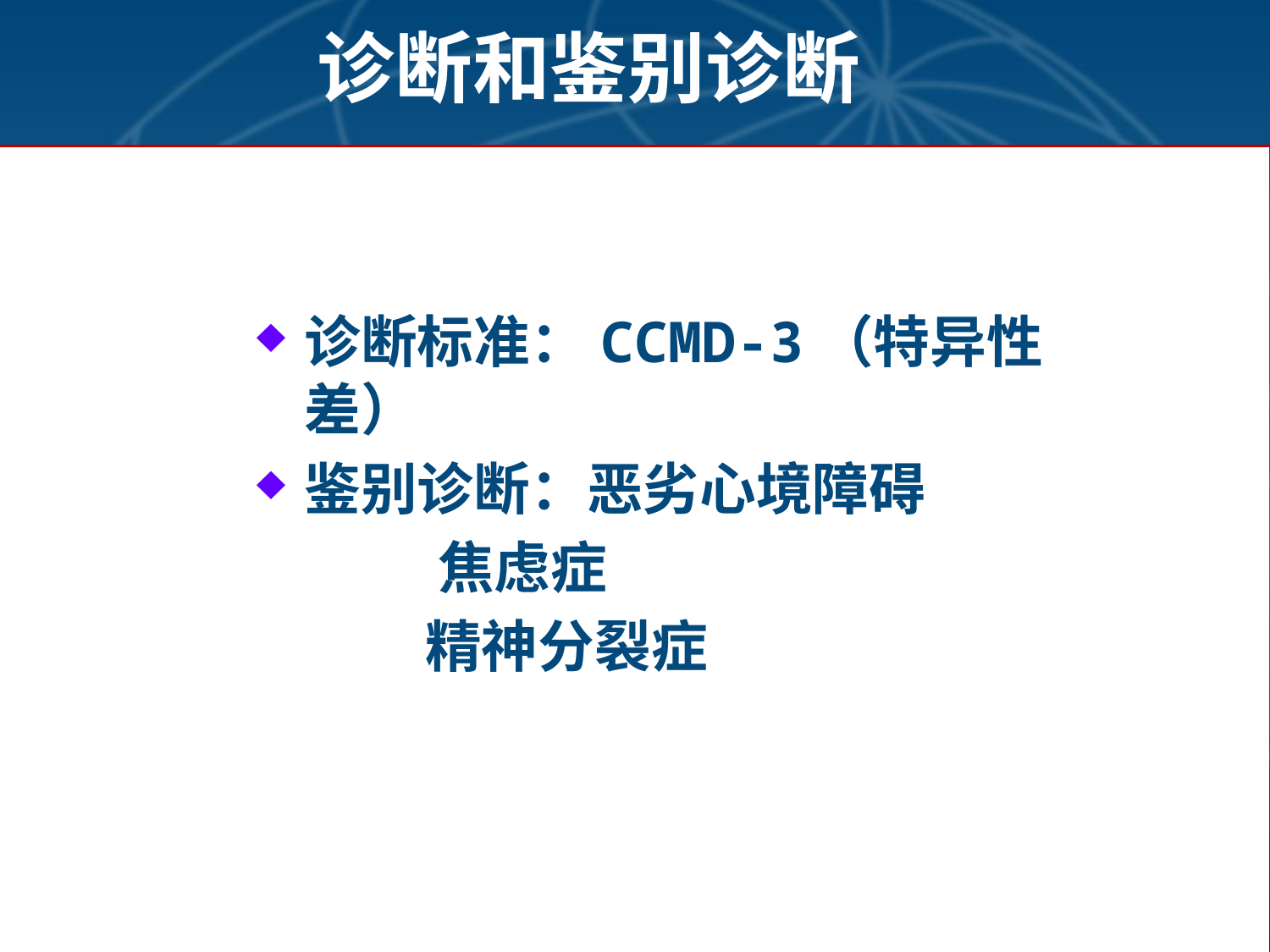

# 诊断和鉴别诊断

诊断标准：CCMD-3（特异性差）
鉴别诊断：恶劣心境障碍
             焦虑症
            精神分裂症